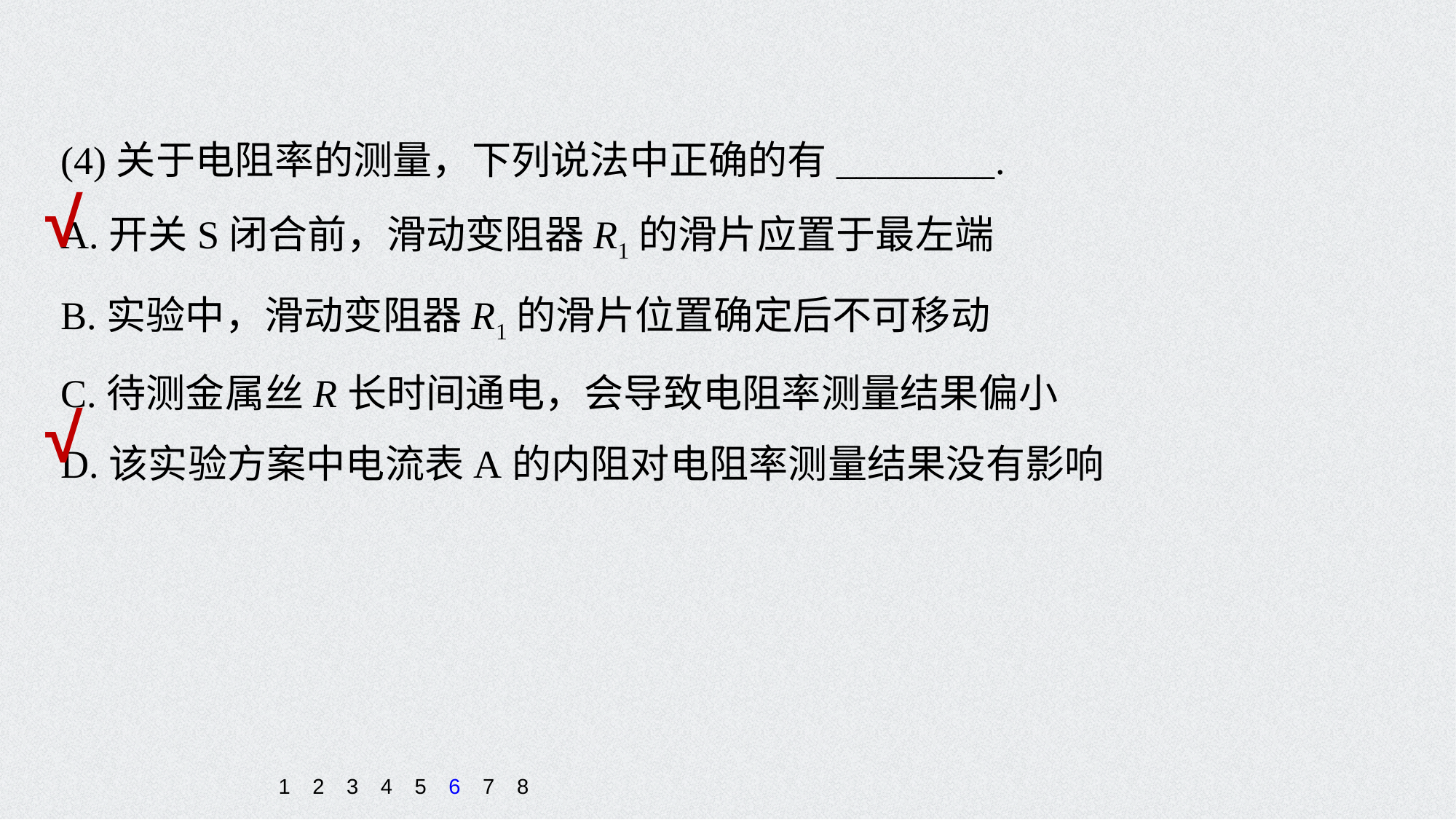

(4)关于电阻率的测量，下列说法中正确的有________.
A.开关S闭合前，滑动变阻器R1的滑片应置于最左端
B.实验中，滑动变阻器R1的滑片位置确定后不可移动
C.待测金属丝R长时间通电，会导致电阻率测量结果偏小
D.该实验方案中电流表A的内阻对电阻率测量结果没有影响
√
√
1
2
3
4
5
6
7
8